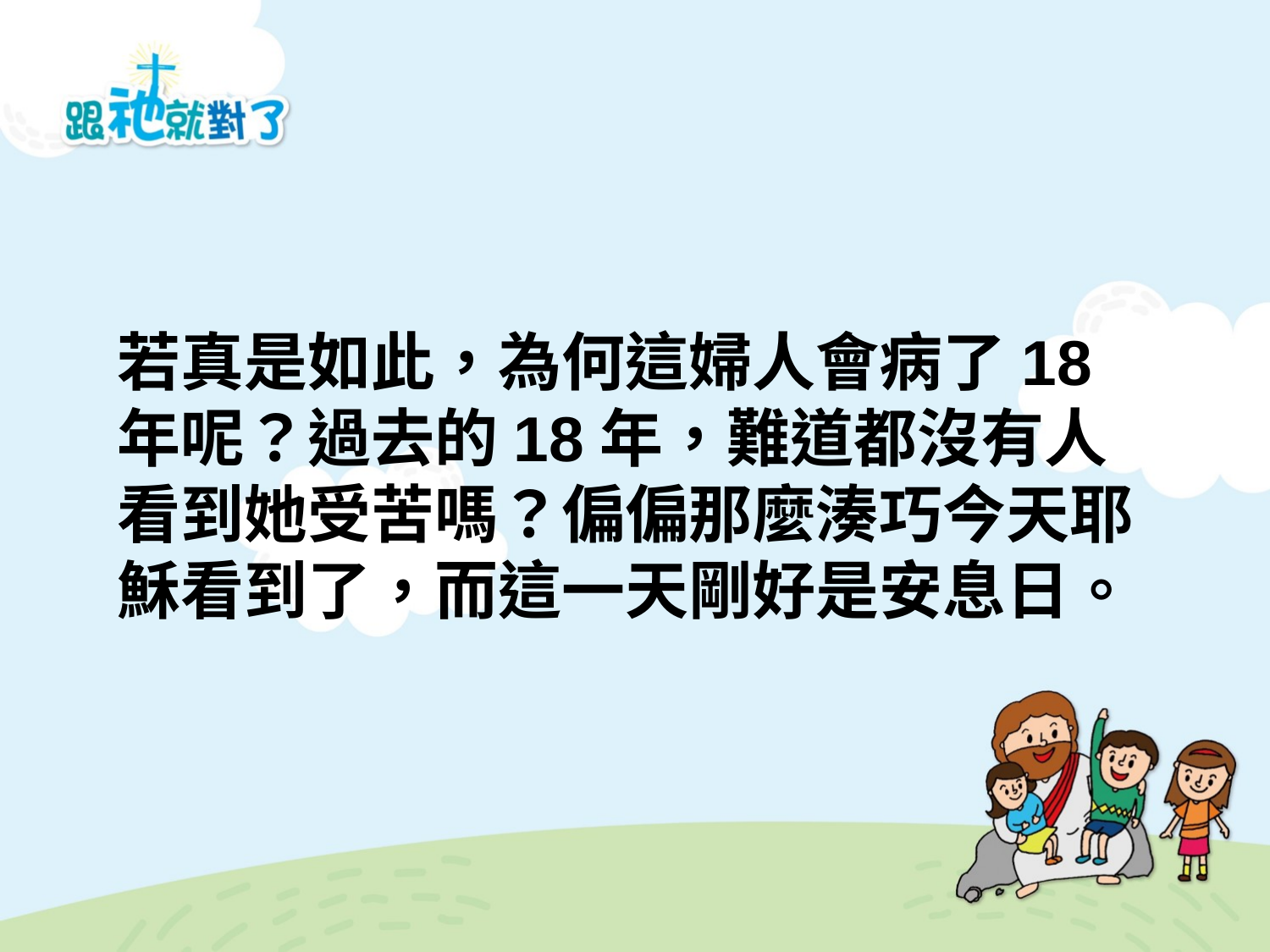

若真是如此，為何這婦人會病了18年呢？過去的18年，難道都沒有人看到她受苦嗎？偏偏那麼湊巧今天耶穌看到了，而這一天剛好是安息日。